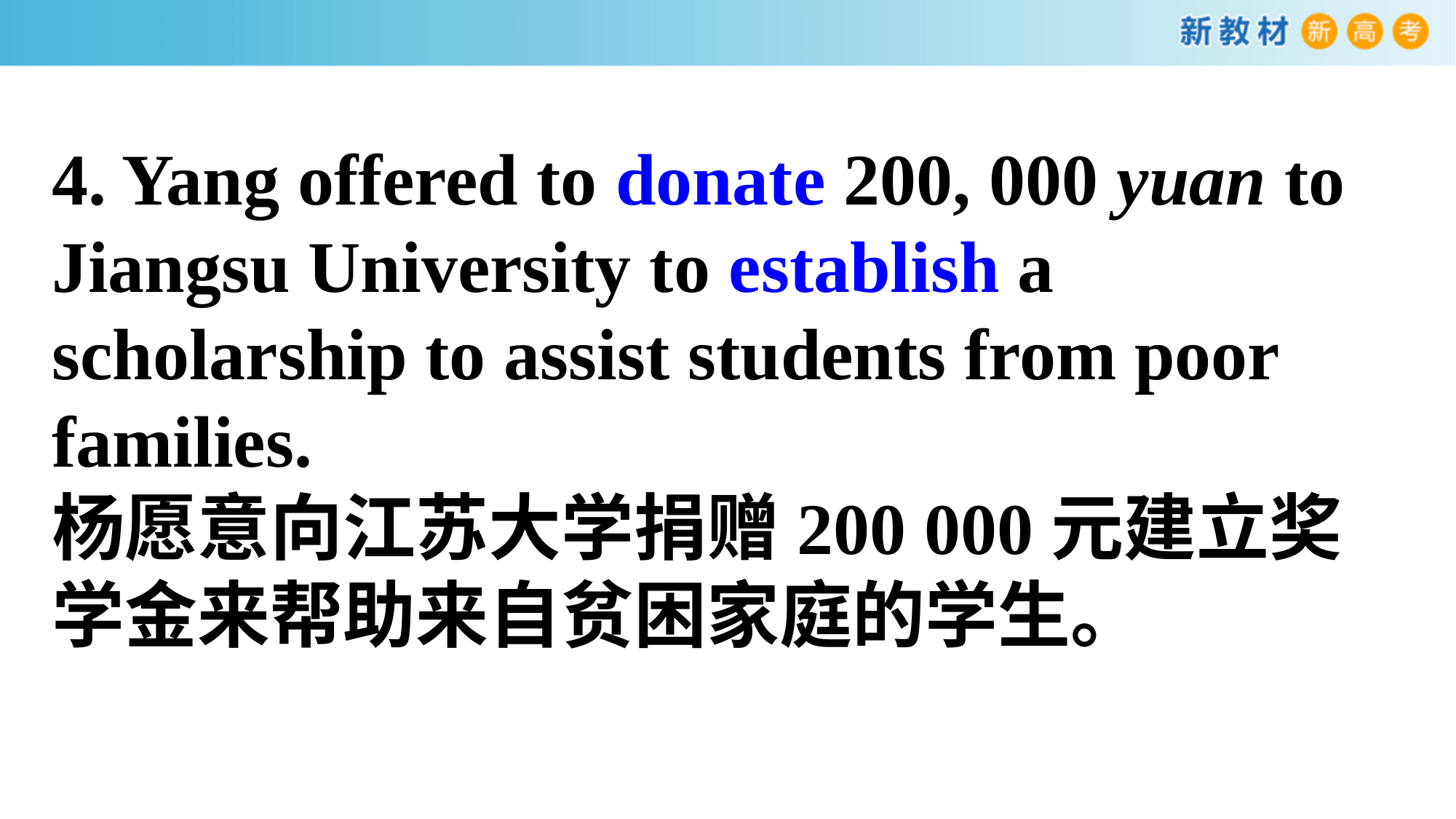

4. Yang offered to donate 200, 000 yuan to Jiangsu University to establish a scholarship to assist students from poor families.
杨愿意向江苏大学捐赠200 000元建立奖学金来帮助来自贫困家庭的学生。